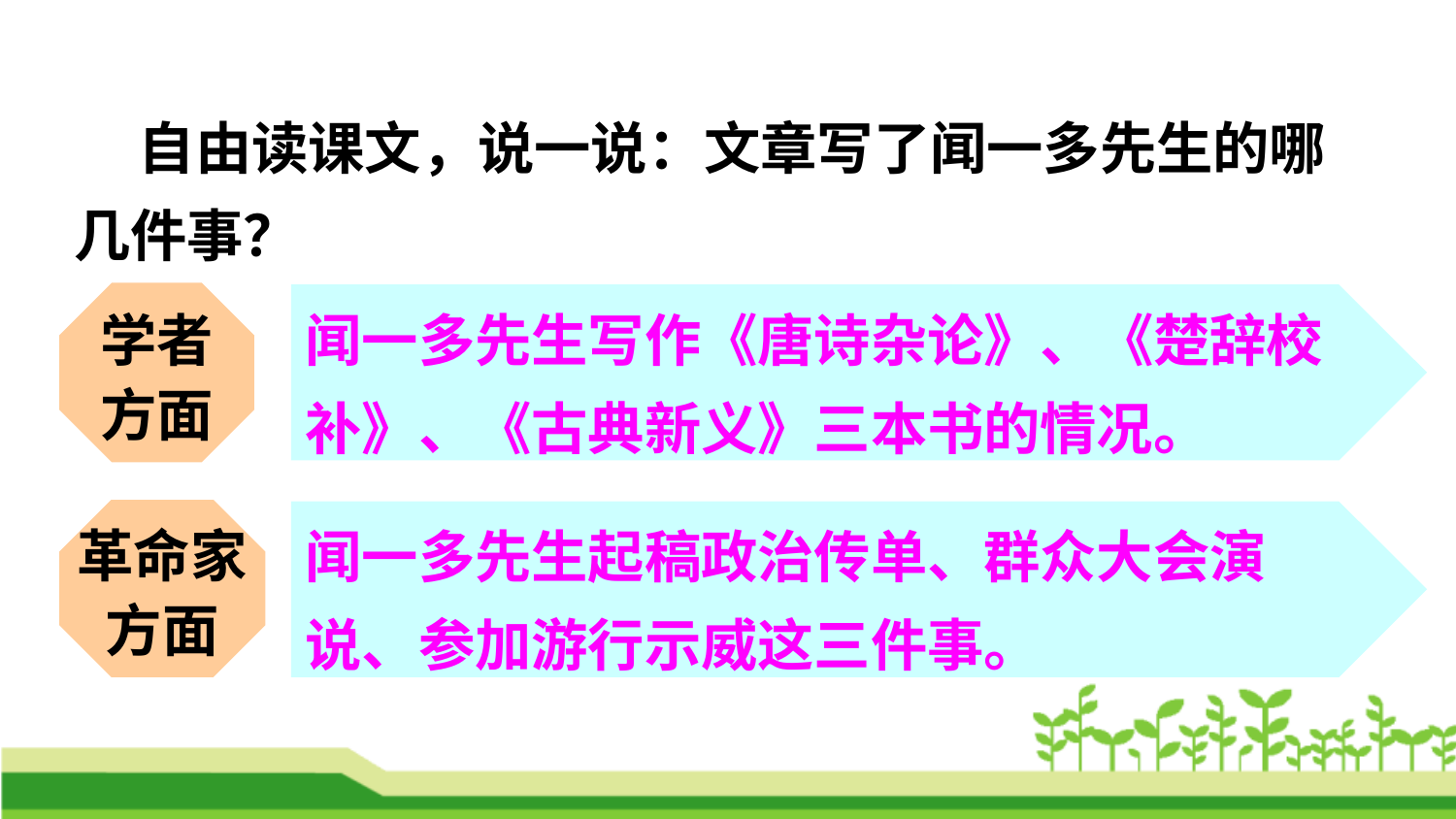

自由读课文，说一说：文章写了闻一多先生的哪几件事？
学者
方面
闻一多先生写作《唐诗杂论》、《楚辞校补》、《古典新义》三本书的情况。
革命家
方面
闻一多先生起稿政治传单、群众大会演说、参加游行示威这三件事。